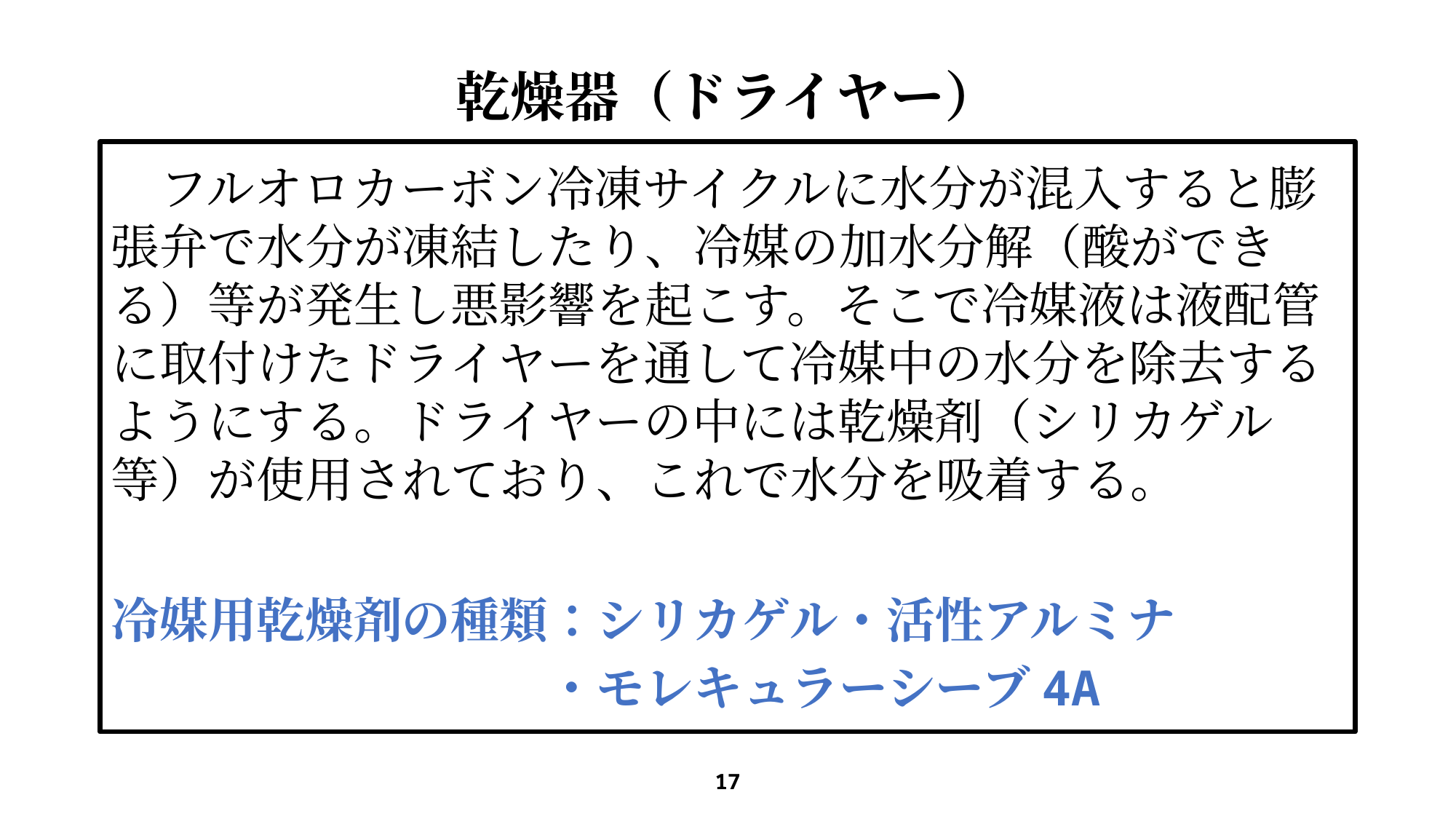

# 乾燥器（ドライヤー）
　フルオロカーボン冷凍サイクルに水分が混入すると膨張弁で水分が凍結したり、冷媒の加水分解（酸ができる）等が発生し悪影響を起こす。そこで冷媒液は液配管に取付けたドライヤーを通して冷媒中の水分を除去するようにする。ドライヤーの中には乾燥剤（シリカゲル等）が使用されており、これで水分を吸着する。

冷媒用乾燥剤の種類：シリカゲル・活性アルミナ
　　　　　　　　　・モレキュラーシーブ4A
17